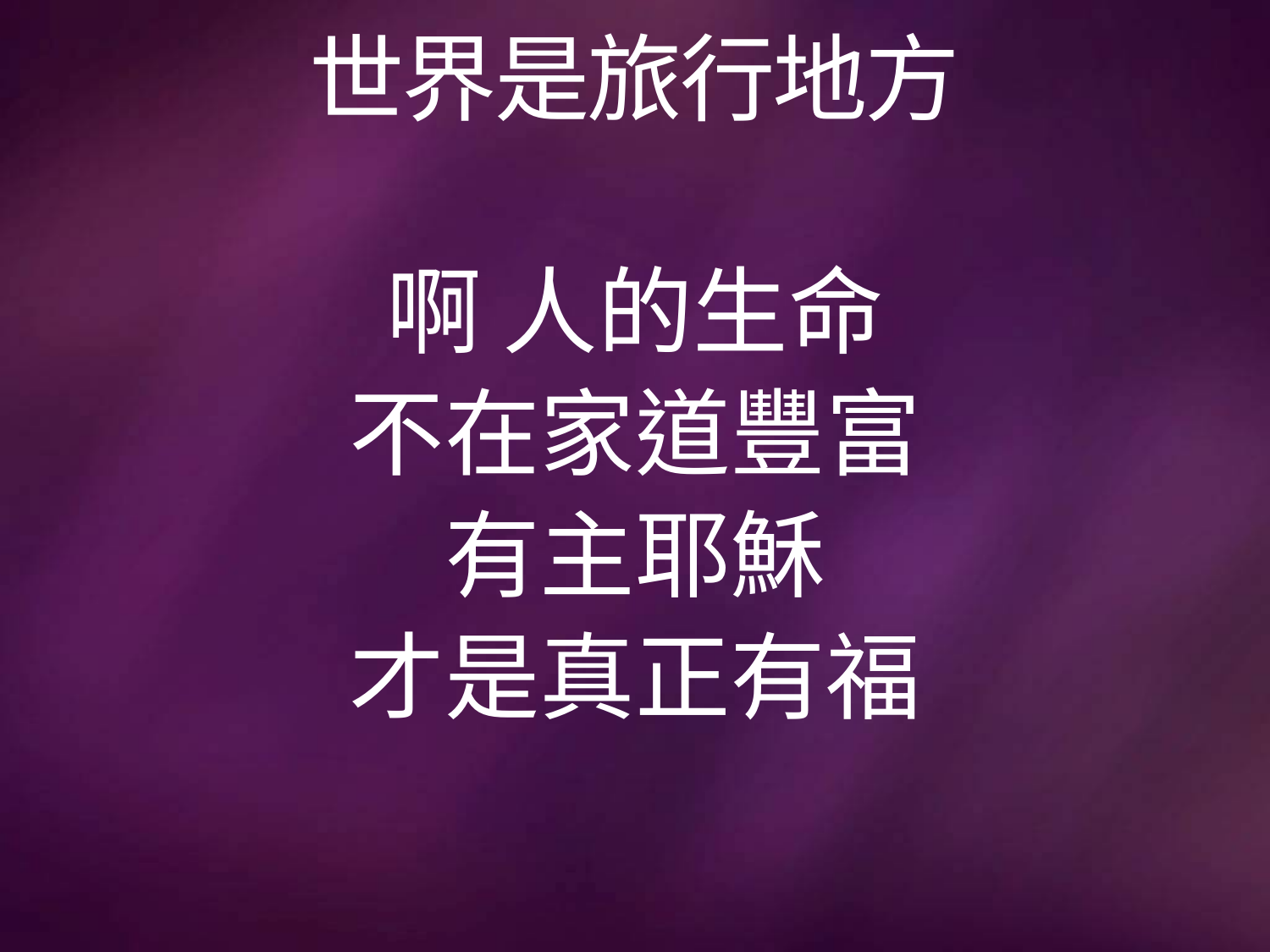

# 世界是旅行地方
啊 人的生命
不在家道豐富
有主耶穌
才是真正有福